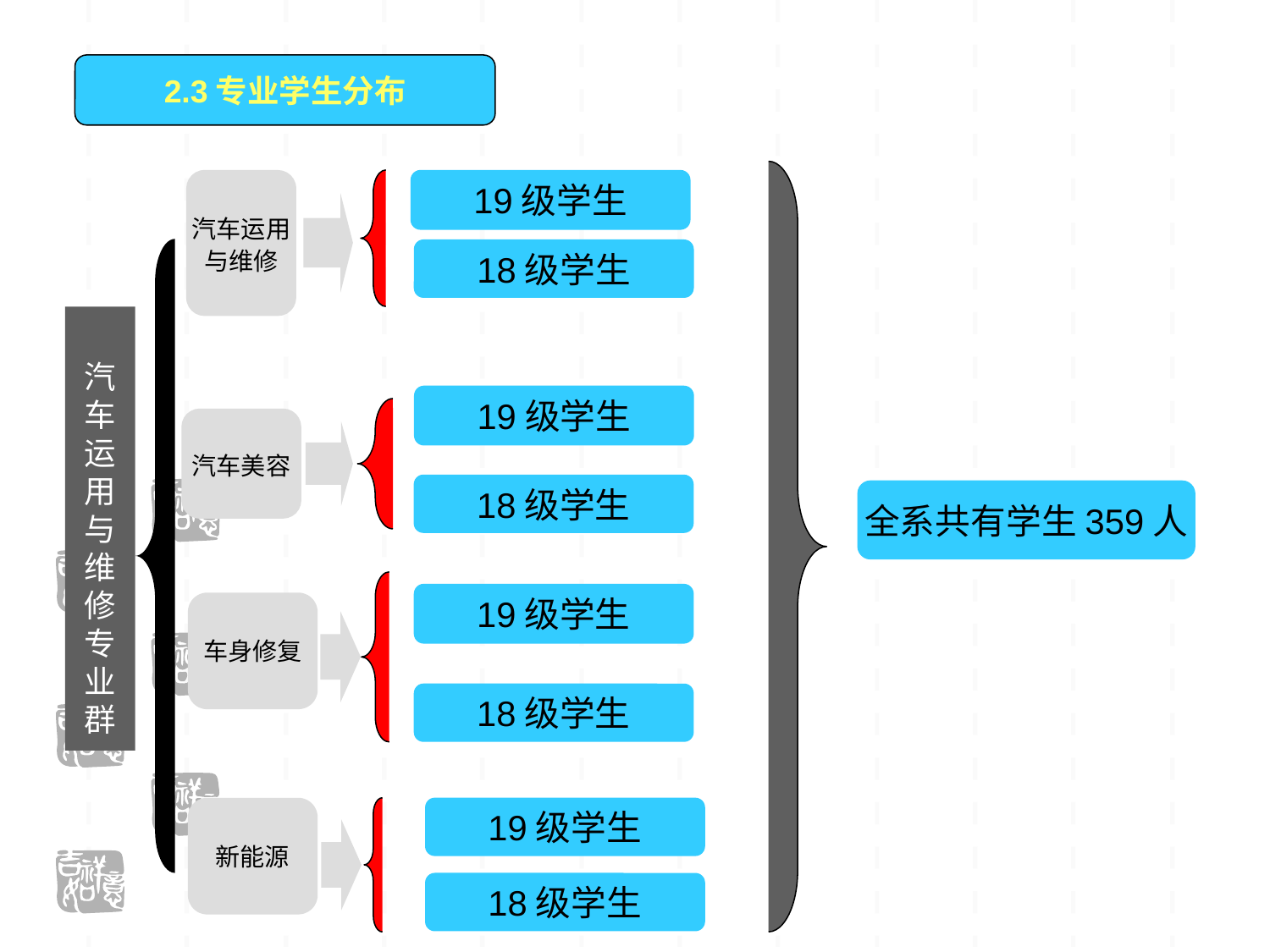

2.3专业学生分布

汽车运用
与维修

19级学生

汽
车
运
用
与
维
修
专
业
群
车身修复

18级学生
19级学生

汽车美容

18级学生
全系共有学生359人

19级学生
18级学生

19级学生
新能源

18级学生